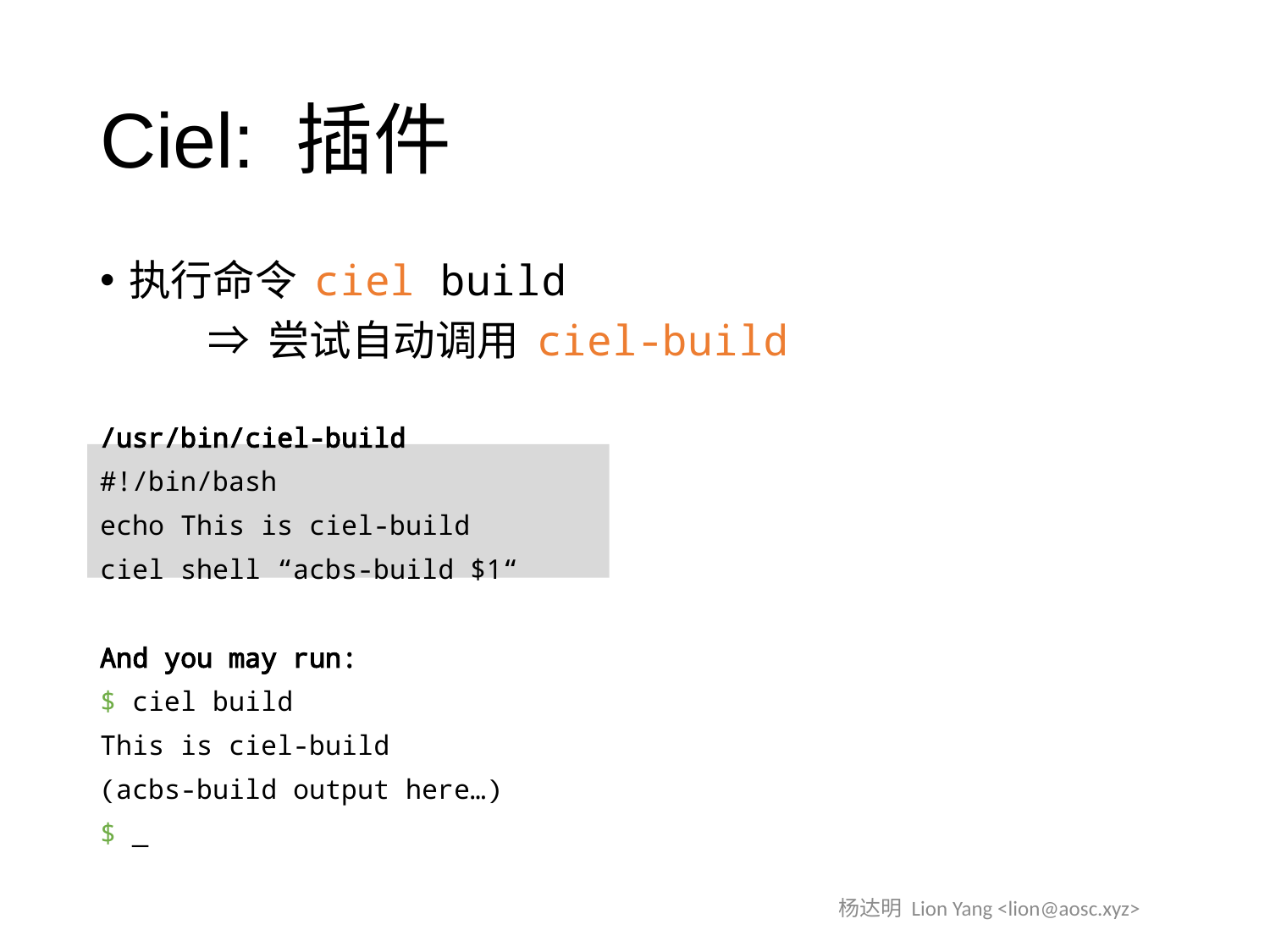

# Ciel: 插件
执行命令 ciel build
	⇒ 尝试自动调用 ciel-build

/usr/bin/ciel-build
#!/bin/bash
echo This is ciel-build
ciel shell “acbs-build $1“

And you may run:
$ ciel build
This is ciel-build
(acbs-build output here…)
$ _

杨达明 Lion Yang <lion@aosc.xyz>